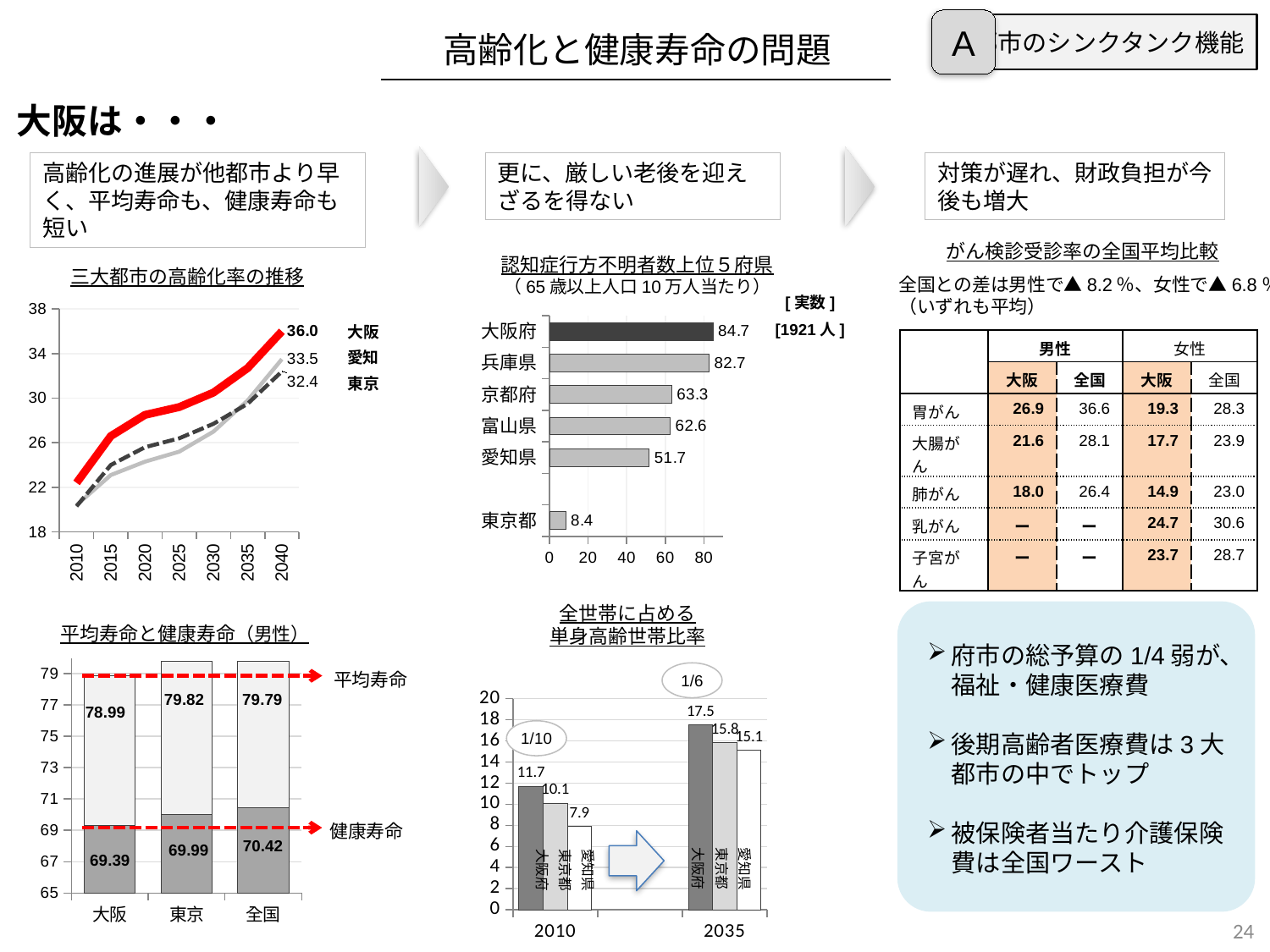

A
都市のシンクタンク機能
高齢化と健康寿命の問題
大阪は・・・
高齢化の進展が他都市より早く、平均寿命も、健康寿命も短い
更に、厳しい老後を迎えざるを得ない
対策が遅れ、財政負担が今後も増大

がん検診受診率の全国平均比較
認知症行方不明者数上位５府県
（65歳以上人口10万人当たり）
三大都市の高齢化率の推移
全国との差は男性で▲8.2％、女性で▲6.8％
（いずれも平均）
[実数]

[1921人]

### Chart

| Category | 大阪 | 東京 | 愛知 |
|---|---|---|---|
| 2010 | 22.4 | 20.4 | 20.3 |
| 2015 | 26.6 | 23.1 | 24.0 |
| 2020 | 28.5 | 24.3 | 25.6 |
| 2025 | 29.2 | 25.2 | 26.4 |
| 2030 | 30.5 | 27.0 | 27.7 |
| 2035 | 32.7 | 29.8 | 29.5 |
| 2040 | 36.0 | 33.5 | 32.4 |

### Chart

| Category | 率 |
|---|---|
| 東京都 | 8.4 |
|  | None |
| 愛知県 | 51.7 |
| 富山県 | 62.6 |
| 京都府 | 63.3 |
| 兵庫県 | 82.7 |
| 大阪府 | 84.7 |
大阪
|  | 男性 |  | 女性 |  |
| --- | --- | --- | --- | --- |
|  | 大阪 | 全国 | 大阪 | 全国 |
| 胃がん | 26.9 | 36.6 | 19.3 | 28.3 |
| 大腸がん | 21.6 | 28.1 | 17.7 | 23.9 |
| 肺がん | 18.0 | 26.4 | 14.9 | 23.0 |
| 乳がん | ー | ー | 24.7 | 30.6 |
| 子宮がん | ー | ー | 23.7 | 28.7 |
愛知
東京
全世帯に占める
単身高齢世帯比率

平均寿命と健康寿命（男性）

### Chart

| Category | 健康 | 平均 |
|---|---|---|
| 大阪 | 69.3 | 9.600000000000009 |
| 東京 | 69.99 | 9.829999999999998 |
| 全国 | 70.42 | 9.370000000000005 |
府市の総予算の1/4弱が、福祉・健康医療費

後期高齢者医療費は3大都市の中でトップ

被保険者当たり介護保険費は全国ワースト
平均寿命
1/6
79.79
79.82

### Chart

| Category | 大阪 | 東京 | 愛知 |
|---|---|---|---|
| 2010 | 11.7 | 10.1 | 7.9 |
|  | None | None | None |
| 2035 | 17.5 | 15.8 | 15.1 |
78.99
1/10
健康寿命
70.42

69.99
愛知県

東京都

大阪府
愛知県

東京都

大阪府
69.39
24